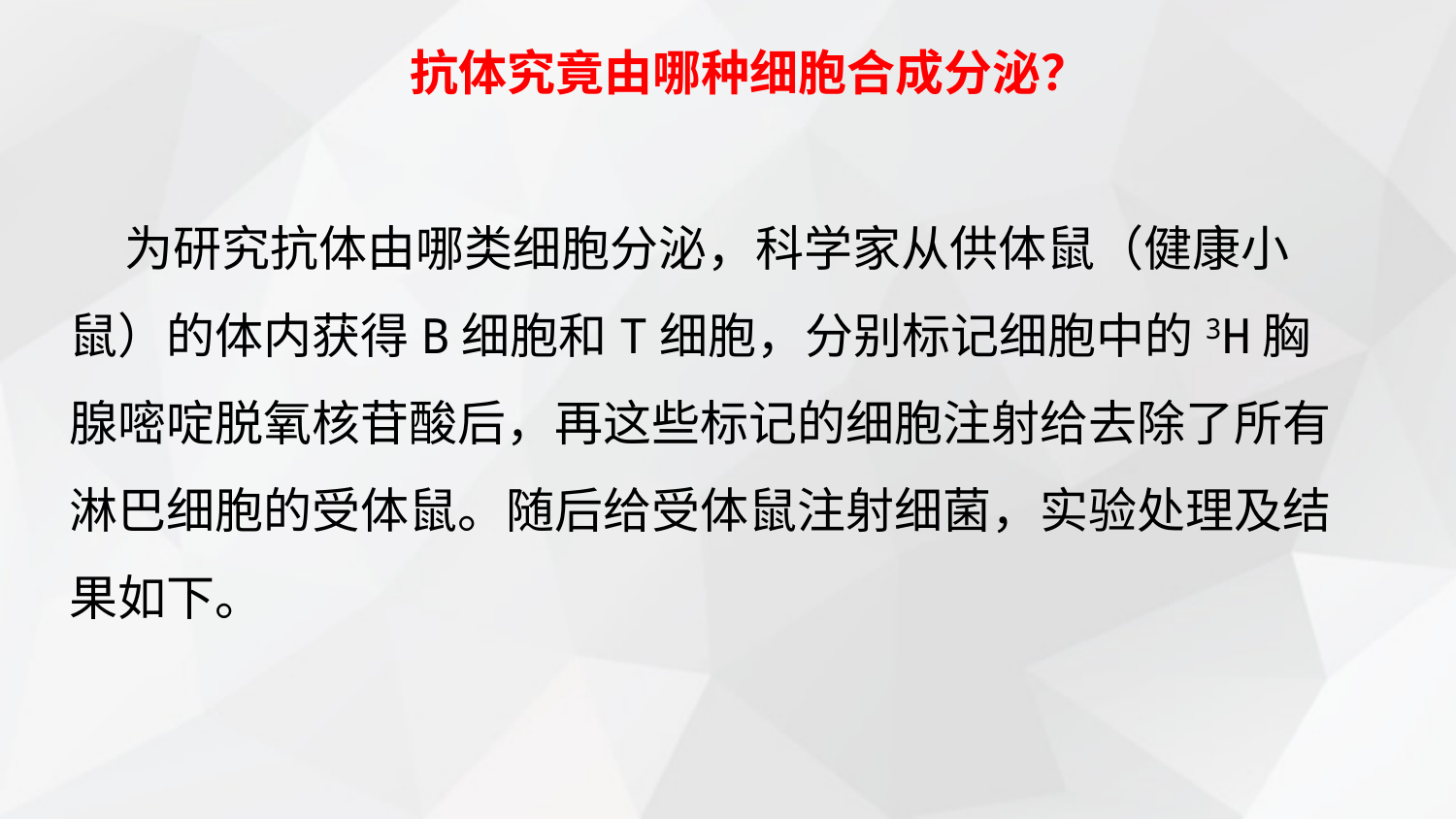

抗体究竟由哪种细胞合成分泌？
    为研究抗体由哪类细胞分泌，科学家从供体鼠（健康小鼠）的体内获得B细胞和T细胞，分别标记细胞中的3H胸腺嘧啶脱氧核苷酸后，再这些标记的细胞注射给去除了所有淋巴细胞的受体鼠。随后给受体鼠注射细菌，实验处理及结果如下。